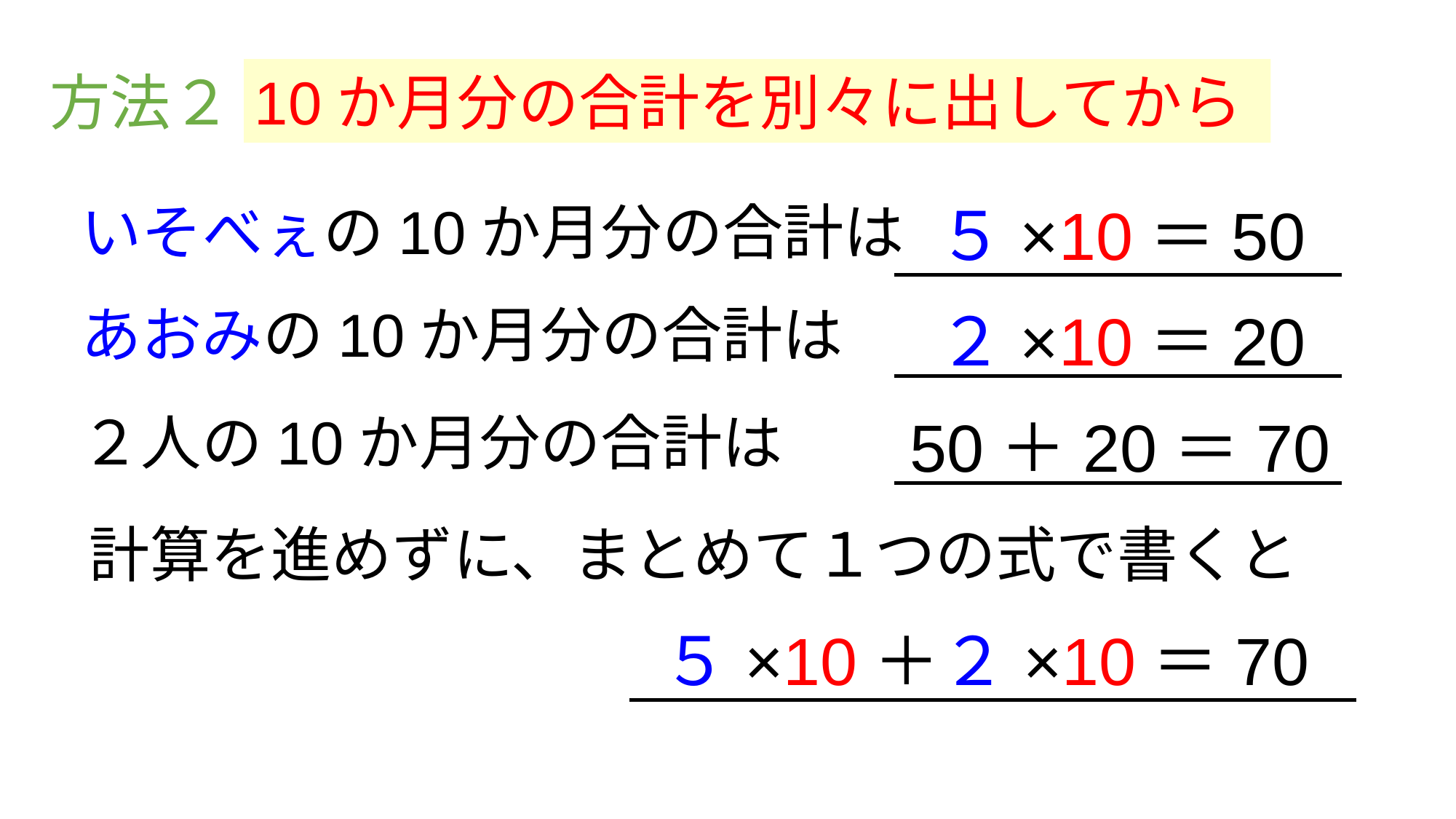

方法２
10か月分の合計を別々に出してから
いそべぇの10か月分の合計は
５×10＝50
あおみの10か月分の合計は
２×10＝20
２人の10か月分の合計は
50＋20＝70
計算を進めずに、まとめて１つの式で書くと
５×10＋２×10＝70